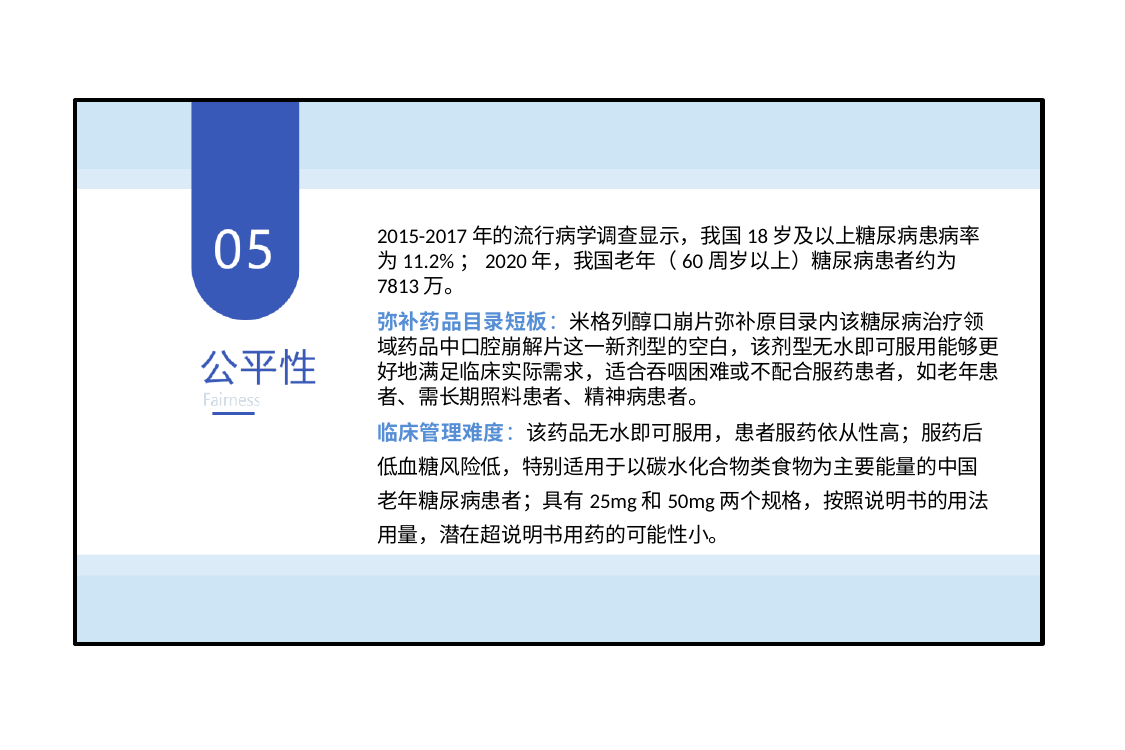

2015-2017年的流行病学调查显示，我国18岁及以上糖尿病患病率为11.2%；2020年，我国老年（60周岁以上）糖尿病患者约为7813万。
弥补药品目录短板：米格列醇口崩片弥补原目录内该糖尿病治疗领域药品中口腔崩解片这一新剂型的空白，该剂型无水即可服用能够更好地满足临床实际需求，适合吞咽困难或不配合服药患者，如老年患者、需长期照料患者、精神病患者。
临床管理难度：该药品无水即可服用，患者服药依从性高；服药后低血糖风险低，特别适用于以碳水化合物类食物为主要能量的中国老年糖尿病患者；具有25mg和50mg两个规格，按照说明书的用法用量，潜在超说明书用药的可能性小。